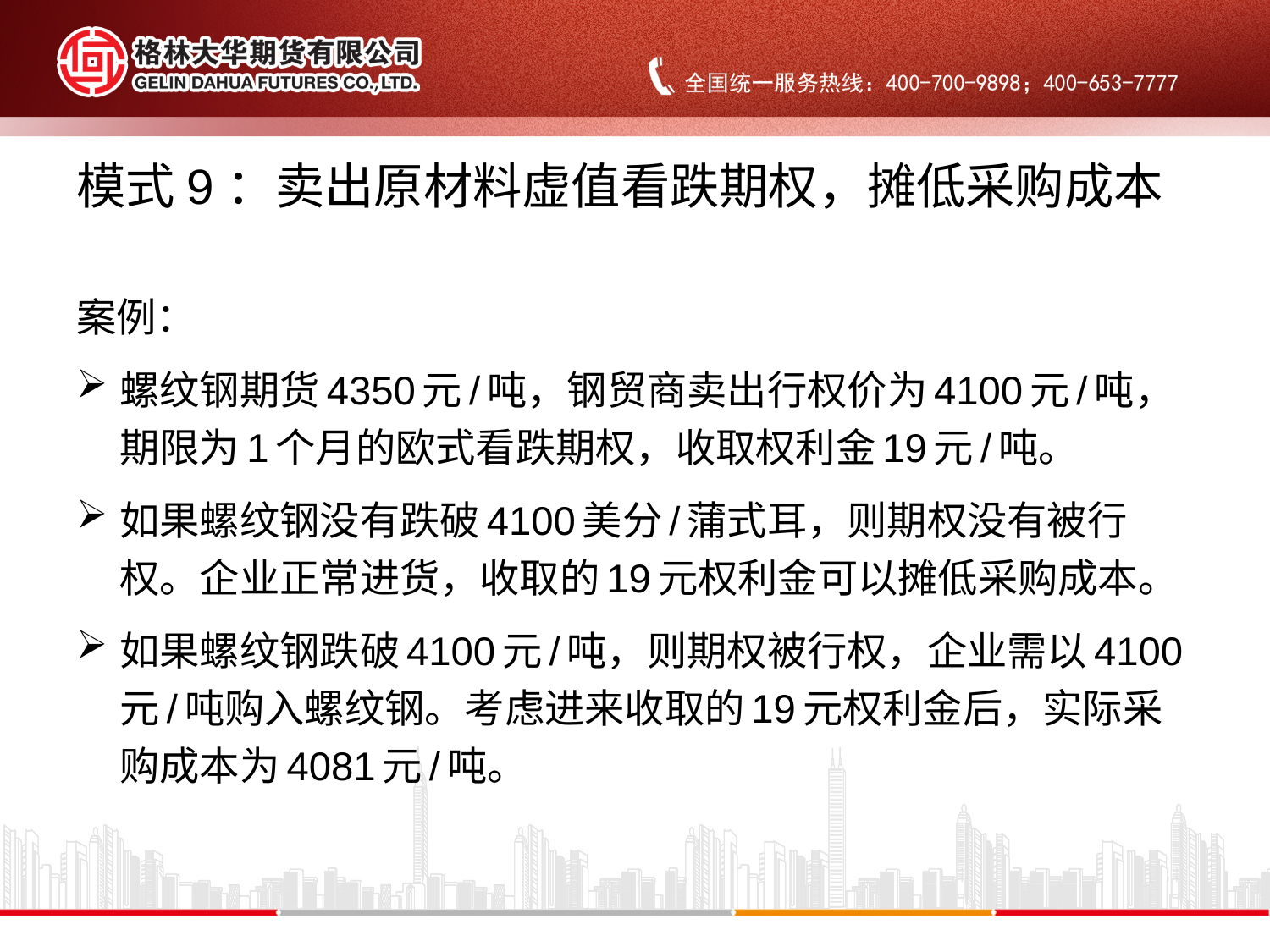

# 模式9：卖出原材料虚值看跌期权，摊低采购成本
案例：
螺纹钢期货4350元/吨，钢贸商卖出行权价为4100元/吨，期限为1个月的欧式看跌期权，收取权利金19元/吨。
如果螺纹钢没有跌破4100美分/蒲式耳，则期权没有被行权。企业正常进货，收取的19元权利金可以摊低采购成本。
如果螺纹钢跌破4100元/吨，则期权被行权，企业需以4100元/吨购入螺纹钢。考虑进来收取的19元权利金后，实际采购成本为4081元/吨。